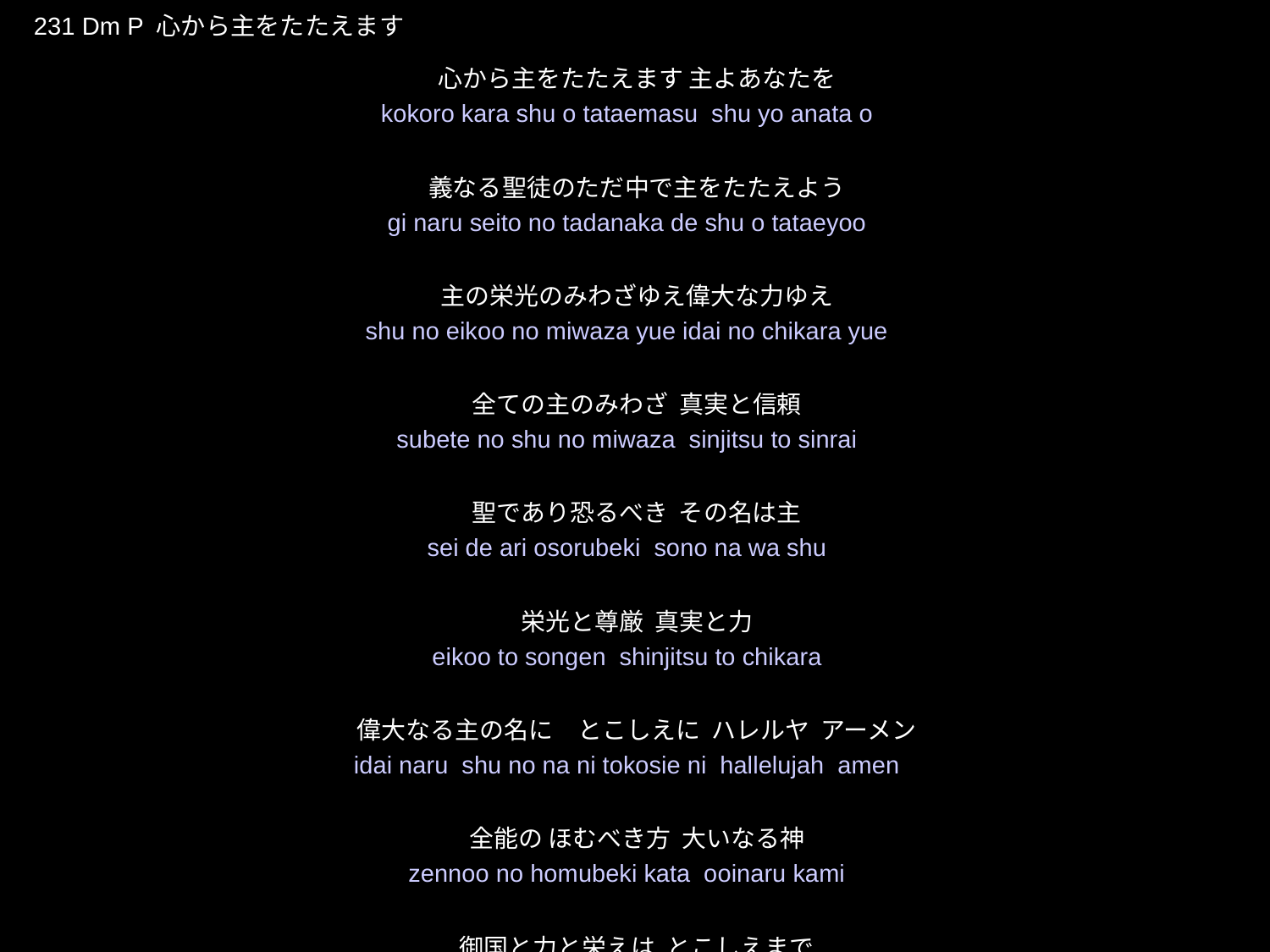

こころからしゅをたたえます
★P
231 Dm P 心から主をたたえます
心から主をたたえます 主よあなたを
義なる聖徒のただ中で主をたたえよう
主の栄光のみわざゆえ偉大な力ゆえ
全ての主のみわざ  真実と信頼
聖であり恐るべき  その名は主
栄光と尊厳  真実と力
偉大なる主の名に　とこしえに  ハレルヤ  アーメン
全能の ほむべき方  大いなる神
御国と力と栄えは  とこしえまで
★４
kokoro kara shu o tataemasu  shu yo anata o
gi naru seito no tadanaka de shu o tataeyoo
shu no eikoo no miwaza yue idai no chikara yue
subete no shu no miwaza  sinjitsu to sinrai
sei de ari osorubeki  sono na wa shu
eikoo to songen  shinjitsu to chikara
idai naru  shu no na ni tokosie ni  hallelujah  amen
zennoo no homubeki kata  ooinaru kami
mikuni to chikara to sakae wa  tokosie made